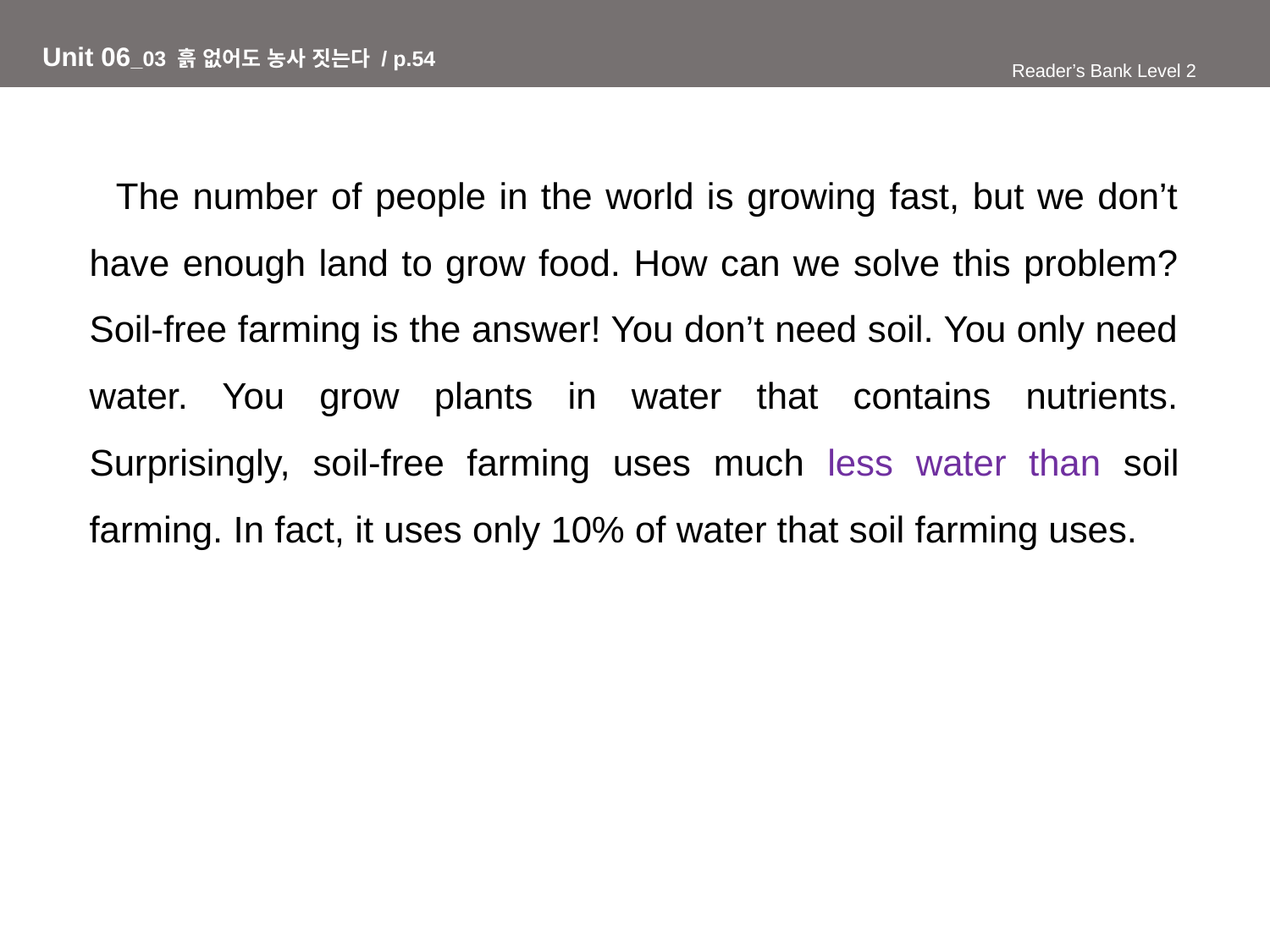

# Unit 06_03 흙 없어도 농사 짓는다 / p.54
Reader’s Bank Level 2

  The number of people in the world is growing fast, but we don’t have enough land to grow food. How can we solve this problem? Soil-free farming is the answer! You don’t need soil. You only need water. You grow plants in water that contains nutrients. Surprisingly, soil-free farming uses much less water than soil farming. In fact, it uses only 10% of water that soil farming uses.